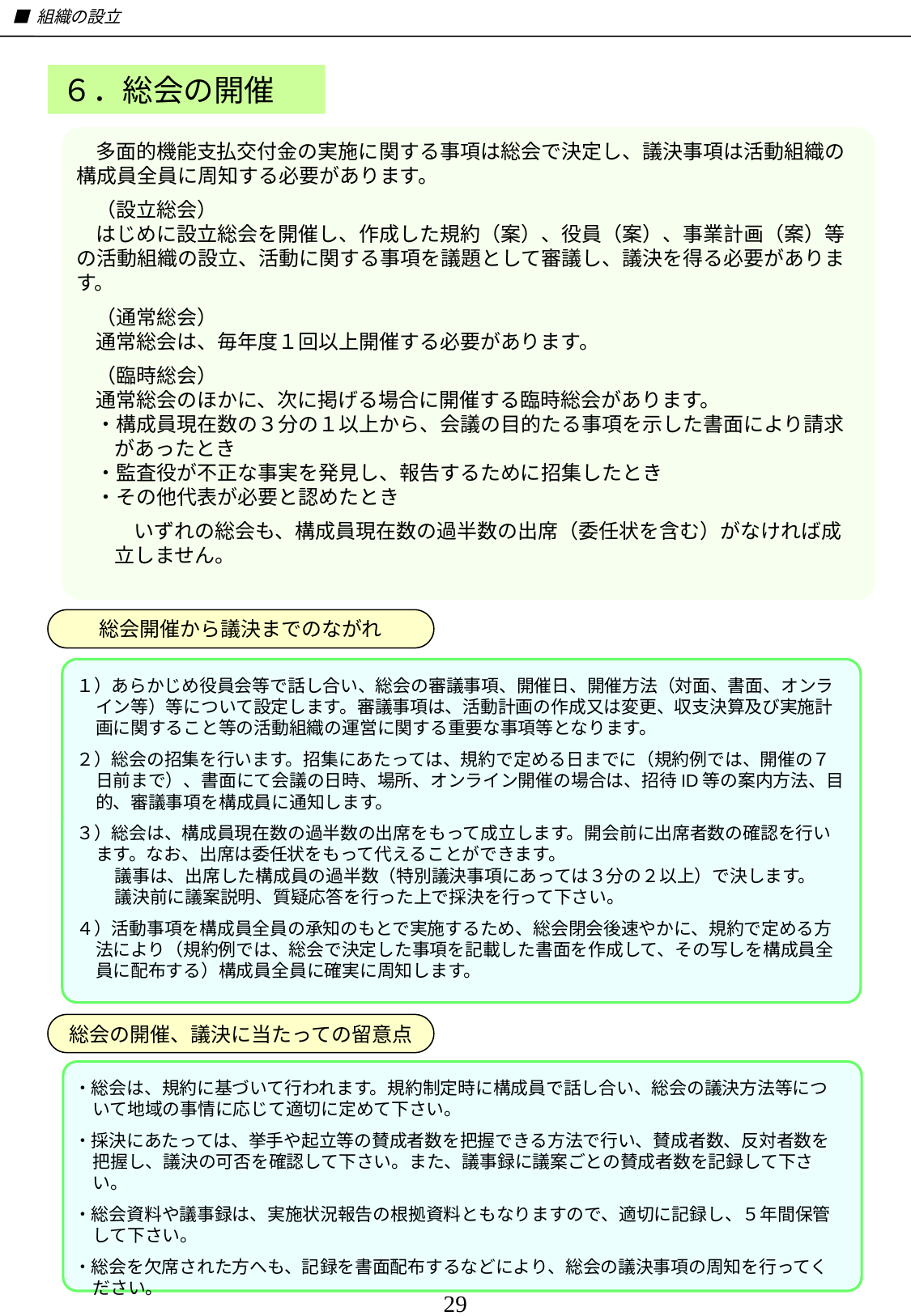

■ 組織の設立

６．総会の開催

多面的機能支払交付金の実施に関する事項は総会で決定し、議決事項は活動組織の構成員全員に周知する必要があります。
（設立総会）
はじめに設立総会を開催し、作成した規約（案）、役員（案）、事業計画（案）等の活動組織の設立、活動に関する事項を議題として審議し、議決を得る必要があります。
（通常総会）
通常総会は、毎年度１回以上開催する必要があります。
（臨時総会）
通常総会のほかに、次に掲げる場合に開催する臨時総会があります。
・構成員現在数の３分の１以上から、会議の目的たる事項を示した書面により請求があったとき
・監査役が不正な事実を発見し、報告するために招集したとき
・その他代表が必要と認めたとき
いずれの総会も、構成員現在数の過半数の出席（委任状を含む）がなければ成立しません。
総会開催から議決までのながれ

１）あらかじめ役員会等で話し合い、総会の審議事項、開催日、開催方法（対面、書面、オンライン等）等について設定します。審議事項は、活動計画の作成又は変更、収支決算及び実施計画に関すること等の活動組織の運営に関する重要な事項等となります。
２）総会の招集を行います。招集にあたっては、規約で定める日までに（規約例では、開催の７日前まで）、書面にて会議の日時、場所、オンライン開催の場合は、招待ID等の案内方法、目的、審議事項を構成員に通知します。
３）総会は、構成員現在数の過半数の出席をもって成立します。開会前に出席者数の確認を行います。なお、出席は委任状をもって代えることができます。
議事は、出席した構成員の過半数（特別議決事項にあっては３分の２以上）で決します。
議決前に議案説明、質疑応答を行った上で採決を行って下さい。
４）活動事項を構成員全員の承知のもとで実施するため、総会閉会後速やかに、規約で定める方法により（規約例では、総会で決定した事項を記載した書面を作成して、その写しを構成員全員に配布する）構成員全員に確実に周知します。
総会の開催、議決に当たっての留意点

・総会は、規約に基づいて行われます。規約制定時に構成員で話し合い、総会の議決方法等について地域の事情に応じて適切に定めて下さい。
・採決にあたっては、挙手や起立等の賛成者数を把握できる方法で行い、賛成者数、反対者数を把握し、議決の可否を確認して下さい。また、議事録に議案ごとの賛成者数を記録して下さい。
・総会資料や議事録は、実施状況報告の根拠資料ともなりますので、適切に記録し、５年間保管して下さい。
・総会を欠席された方へも、記録を書面配布するなどにより、総会の議決事項の周知を行ってください。
29